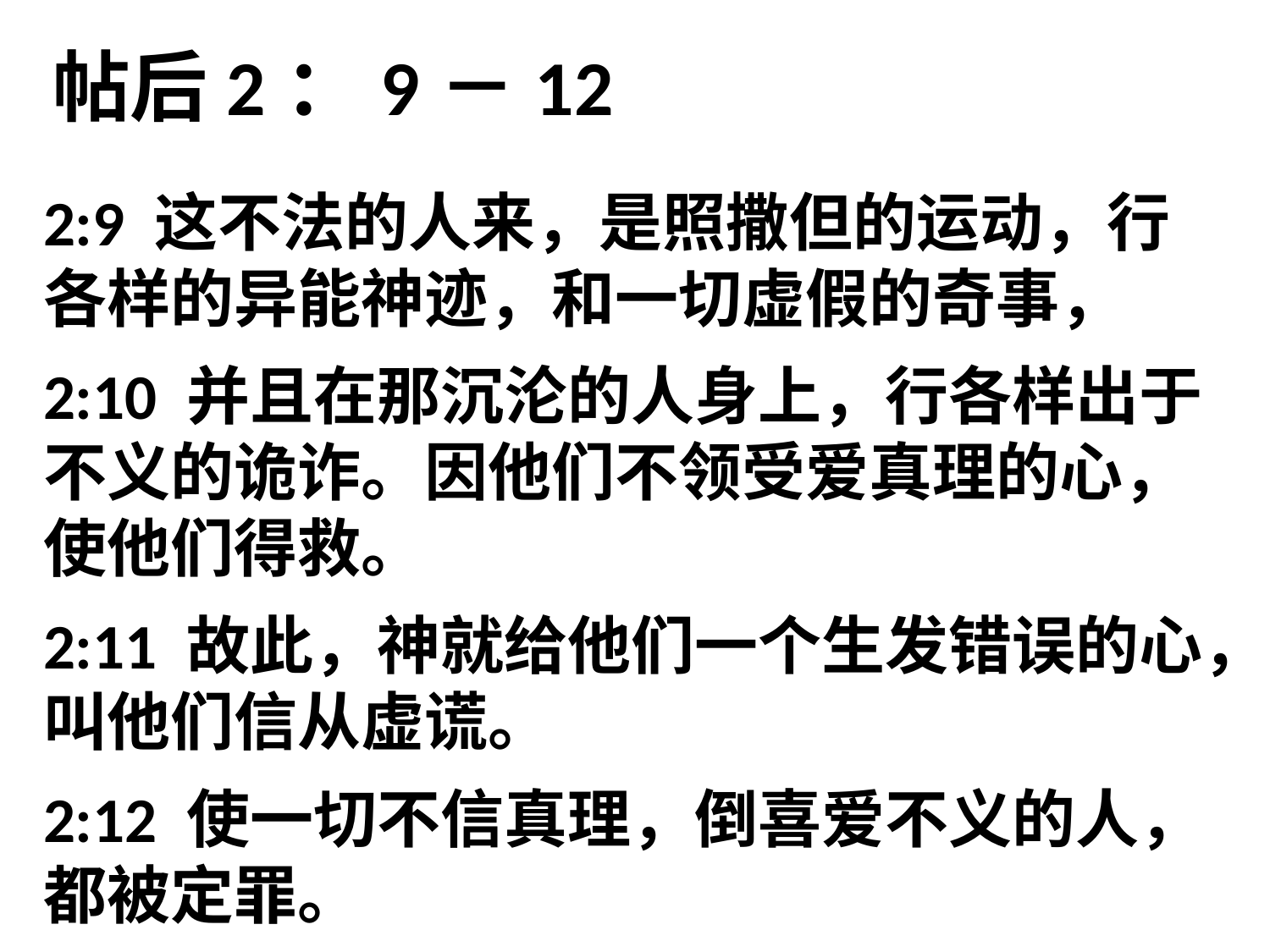

# 帖后2：9－12
2:9 这不法的人来，是照撒但的运动，行各样的异能神迹，和一切虚假的奇事，
2:10 并且在那沉沦的人身上，行各样出于不义的诡诈。因他们不领受爱真理的心，使他们得救。
2:11 故此，神就给他们一个生发错误的心，叫他们信从虚谎。
2:12 使一切不信真理，倒喜爱不义的人，都被定罪。